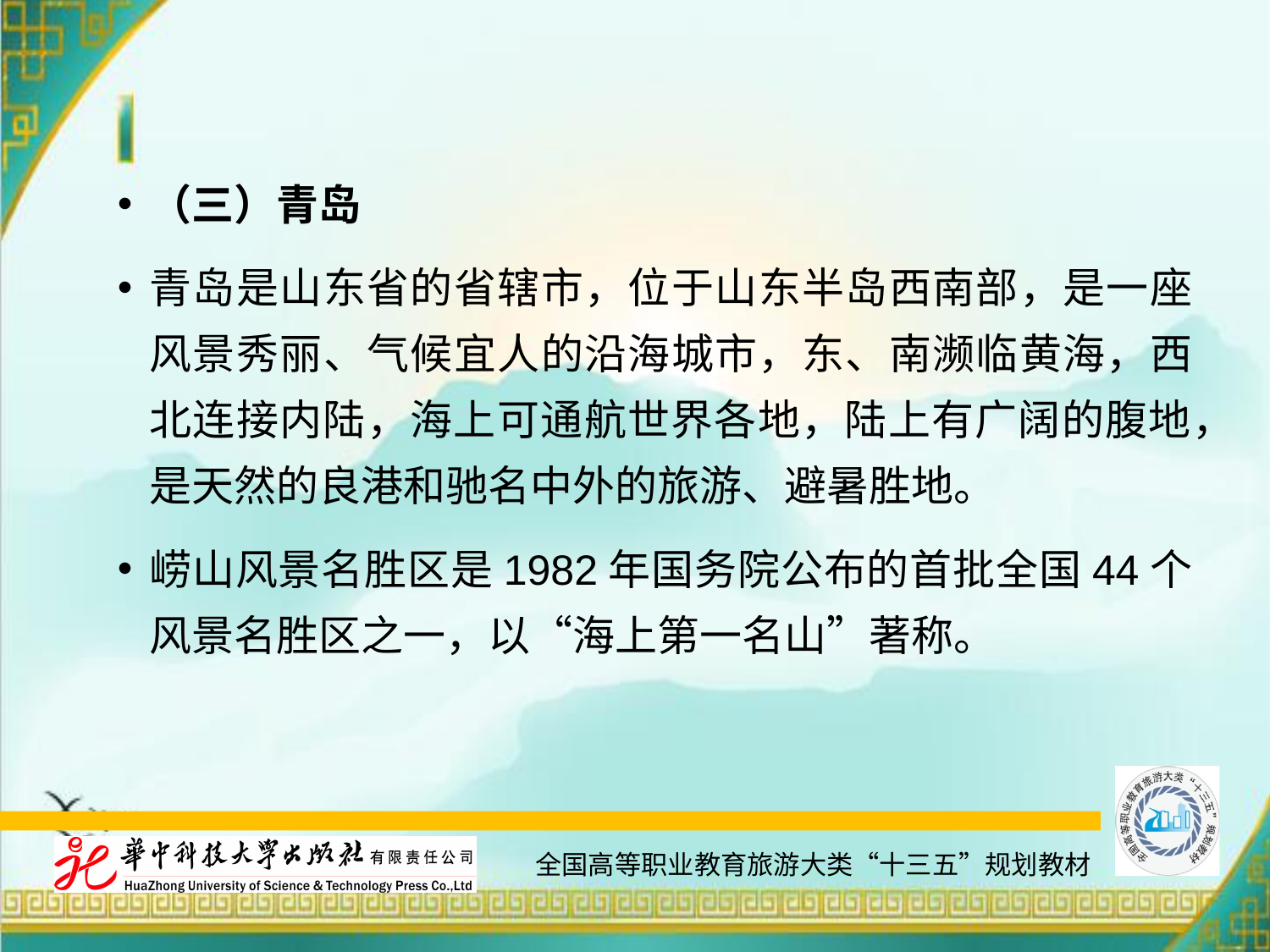

#
（三）青岛
青岛是山东省的省辖市，位于山东半岛西南部，是一座风景秀丽、气候宜人的沿海城市，东、南濒临黄海，西北连接内陆，海上可通航世界各地，陆上有广阔的腹地，是天然的良港和驰名中外的旅游、避暑胜地。
崂山风景名胜区是1982年国务院公布的首批全国44个风景名胜区之一，以“海上第一名山”著称。